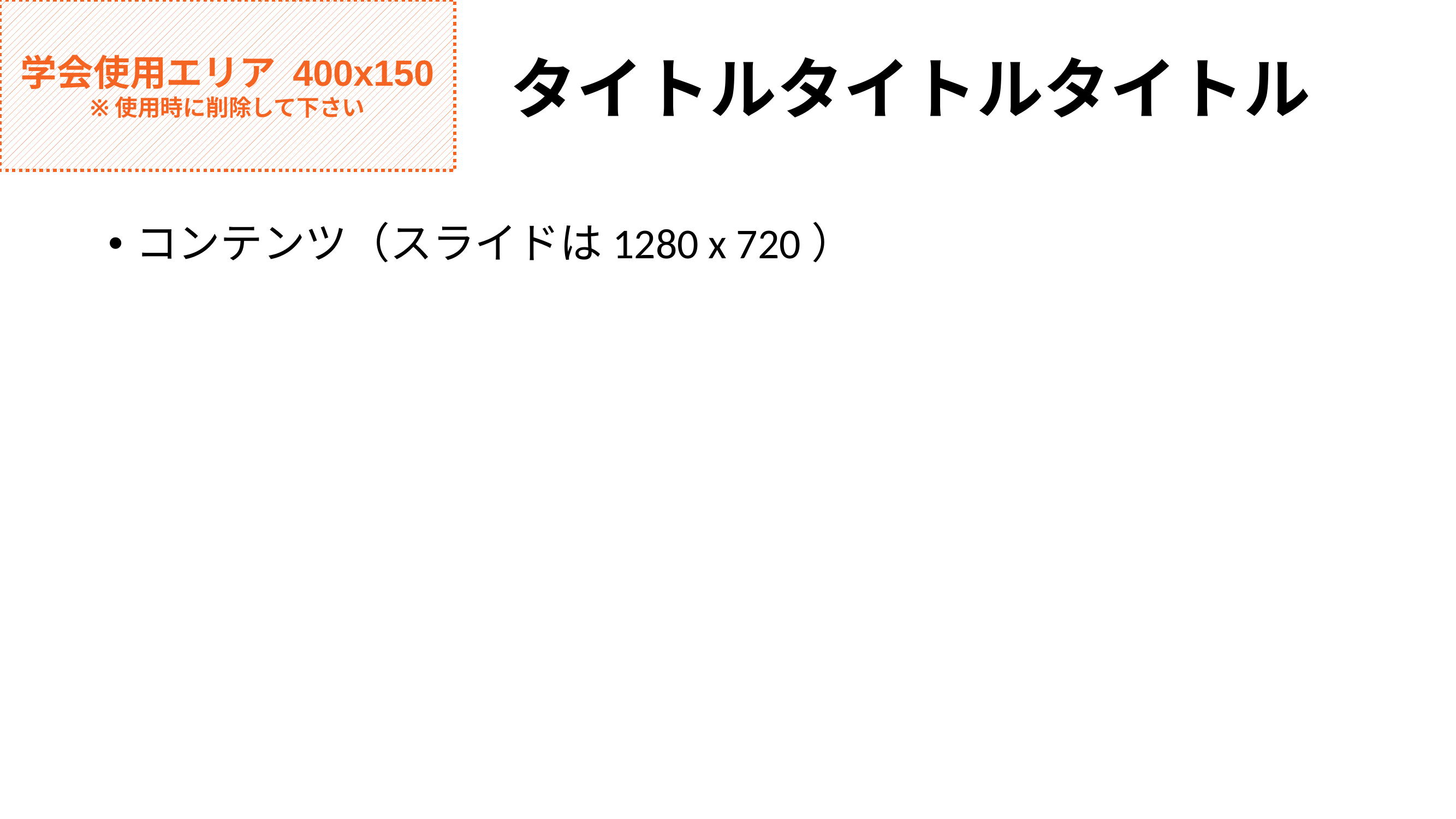

学会使用エリア 400x150
※使用時に削除して下さい
# タイトルタイトルタイトル
コンテンツ（スライドは1280 x 720）